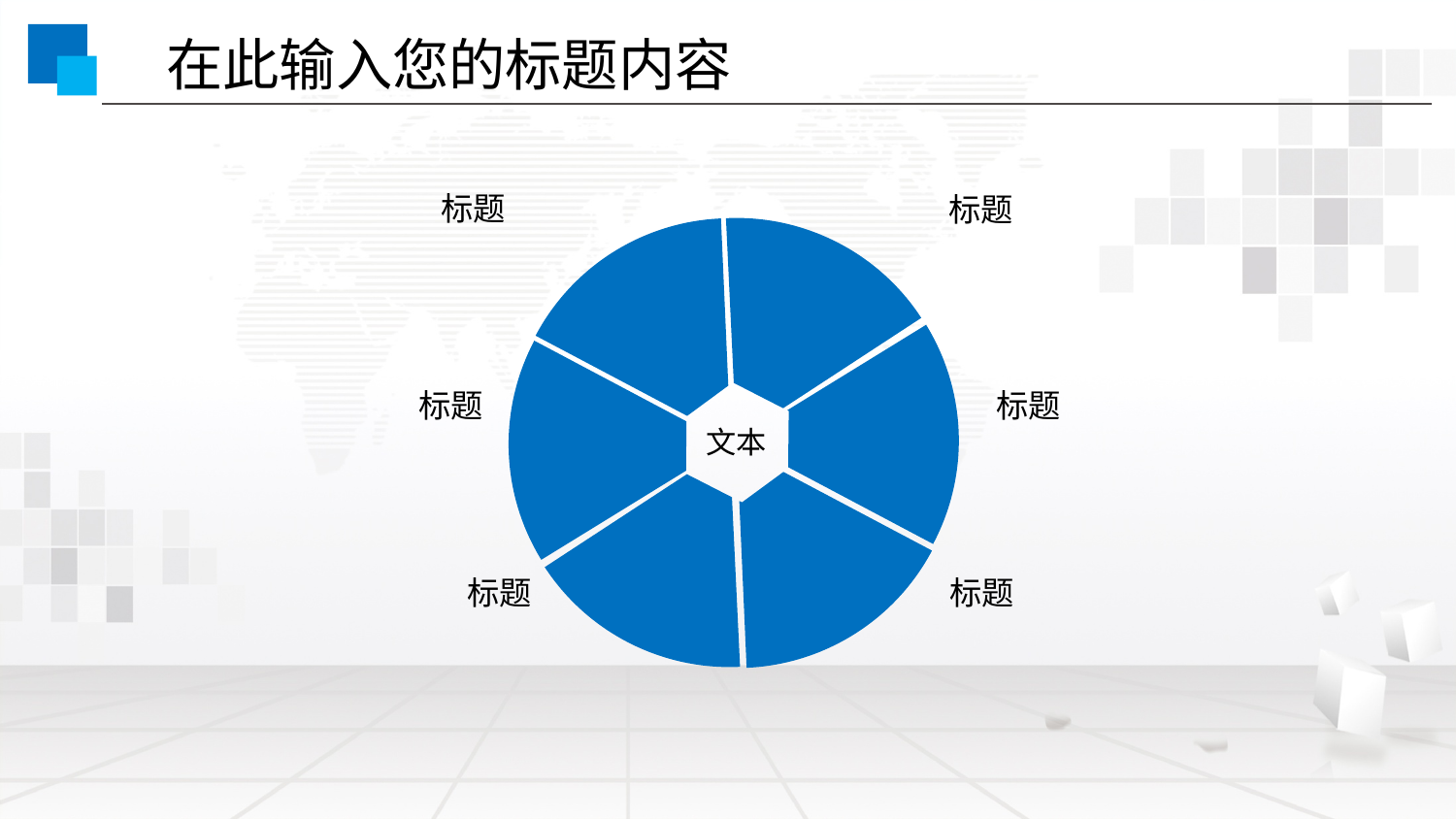

在此输入您的标题内容
标题

标题

标题

标题

文本
标题

标题